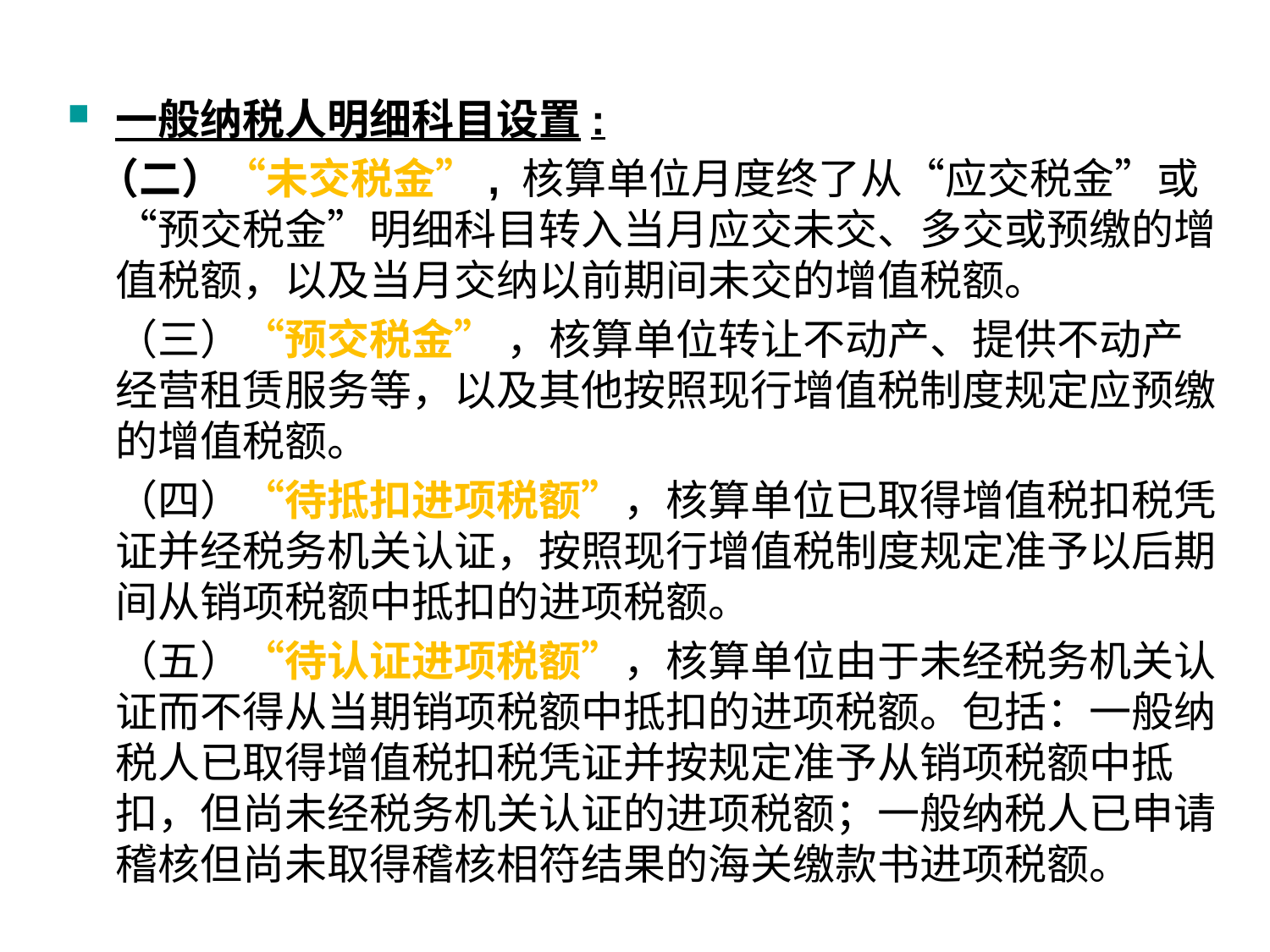

#
一般纳税人明细科目设置:
  （二）“未交税金”, 核算单位月度终了从“应交税金”或“预交税金”明细科目转入当月应交未交、多交或预缴的增值税额，以及当月交纳以前期间未交的增值税额。
    （三）“预交税金” ，核算单位转让不动产、提供不动产经营租赁服务等，以及其他按照现行增值税制度规定应预缴的增值税额。
    （四）“待抵扣进项税额”，核算单位已取得增值税扣税凭证并经税务机关认证，按照现行增值税制度规定准予以后期间从销项税额中抵扣的进项税额。
    （五）“待认证进项税额”，核算单位由于未经税务机关认证而不得从当期销项税额中抵扣的进项税额。包括：一般纳税人已取得增值税扣税凭证并按规定准予从销项税额中抵扣，但尚未经税务机关认证的进项税额；一般纳税人已申请稽核但尚未取得稽核相符结果的海关缴款书进项税额。

150